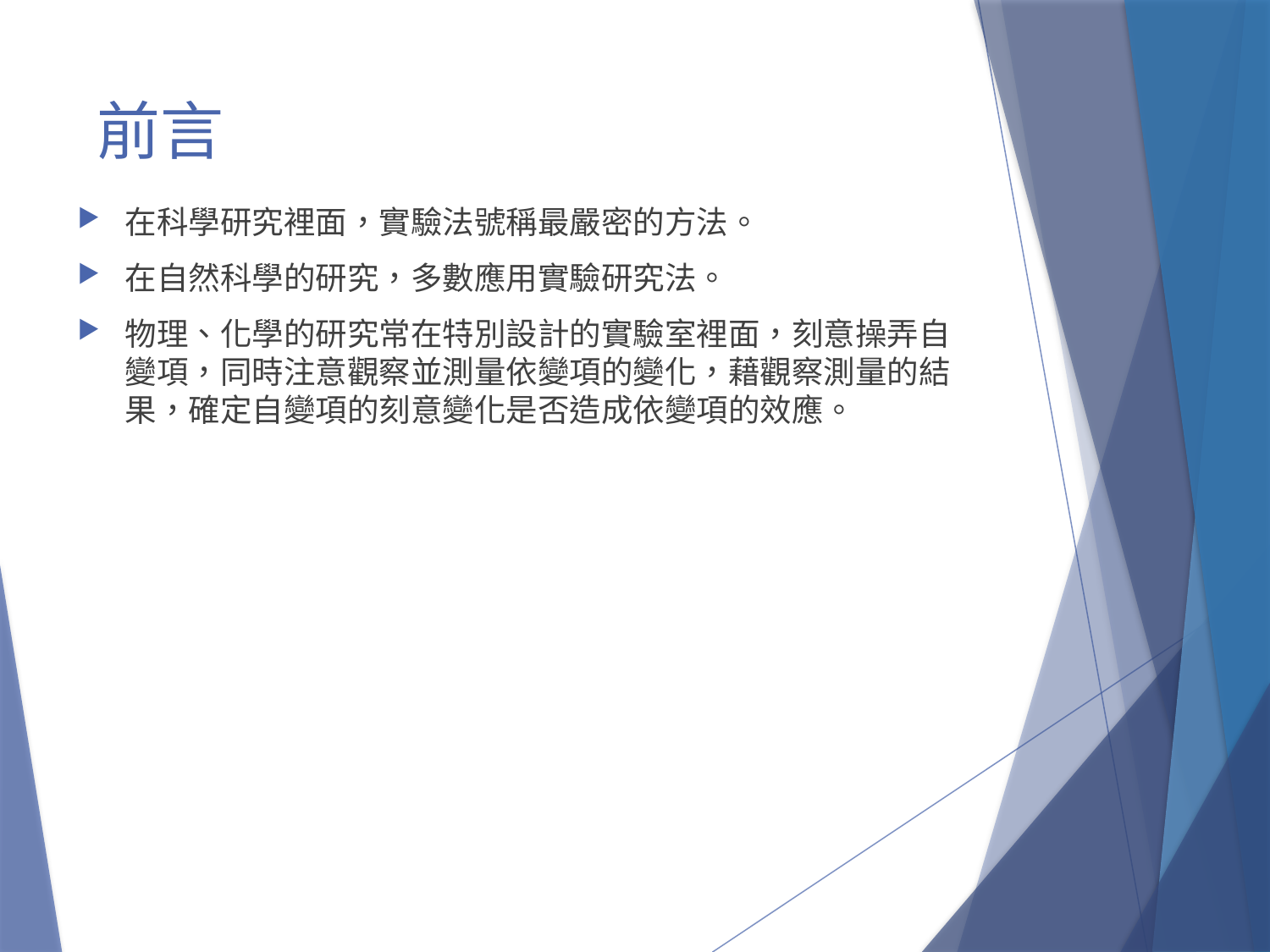

# 前言
在科學研究裡面，實驗法號稱最嚴密的方法。
在自然科學的研究，多數應用實驗研究法。
物理、化學的研究常在特別設計的實驗室裡面，刻意操弄自變項，同時注意觀察並測量依變項的變化，藉觀察測量的結果，確定自變項的刻意變化是否造成依變項的效應。